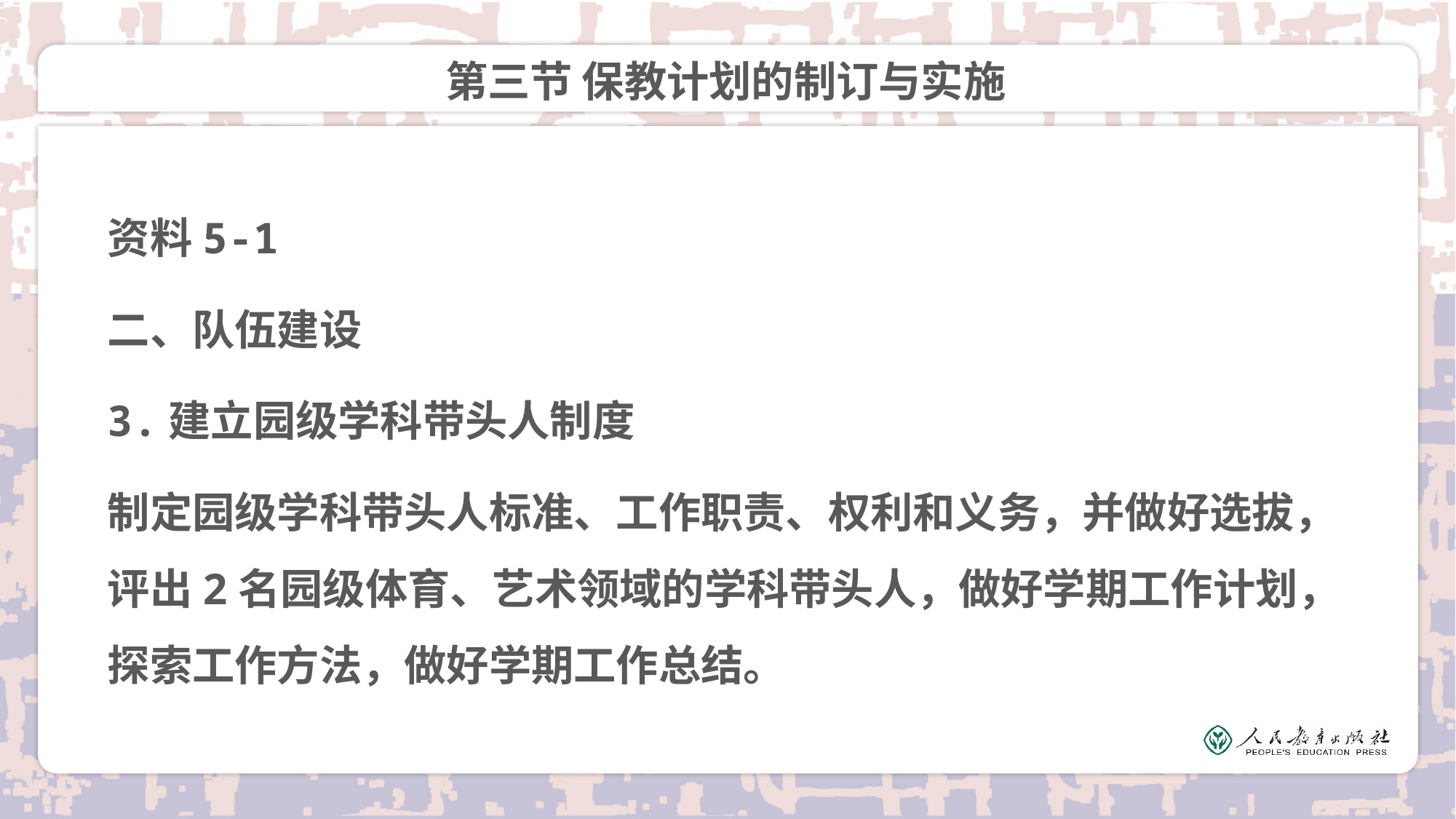

# 第三节 保教计划的制订与实施
资料5-1
二、队伍建设
3.建立园级学科带头人制度
制定园级学科带头人标准、工作职责、权利和义务，并做好选拔，评出2名园级体育、艺术领域的学科带头人，做好学期工作计划，探索工作方法，做好学期工作总结。